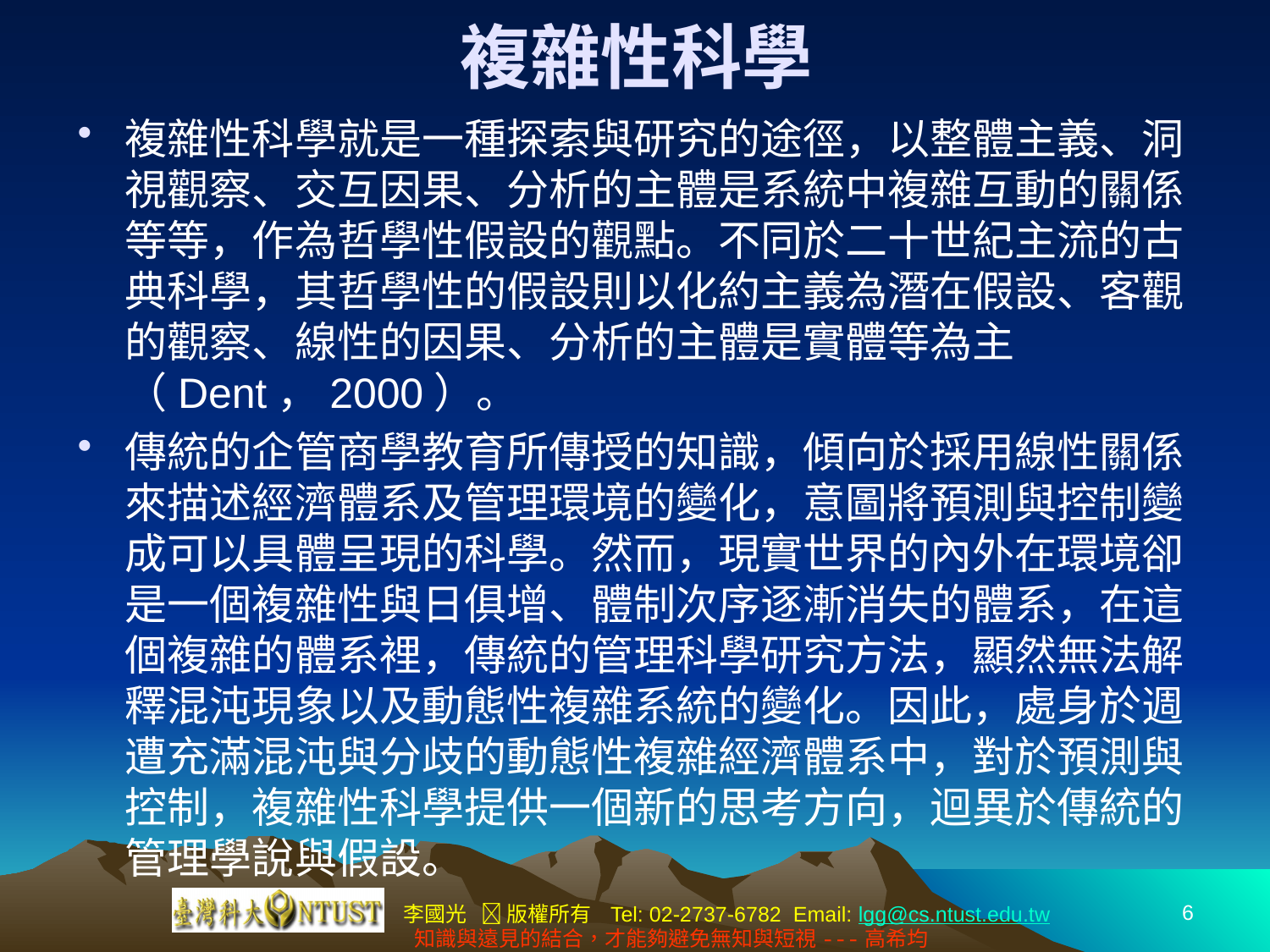

# 複雜性科學
複雜性科學就是一種探索與研究的途徑，以整體主義、洞視觀察、交互因果、分析的主體是系統中複雜互動的關係等等，作為哲學性假設的觀點。不同於二十世紀主流的古典科學，其哲學性的假設則以化約主義為潛在假設、客觀的觀察、線性的因果、分析的主體是實體等為主（Dent，2000）。
傳統的企管商學教育所傳授的知識，傾向於採用線性關係來描述經濟體系及管理環境的變化，意圖將預測與控制變成可以具體呈現的科學。然而，現實世界的內外在環境卻是一個複雜性與日俱增、體制次序逐漸消失的體系，在這個複雜的體系裡，傳統的管理科學研究方法，顯然無法解釋混沌現象以及動態性複雜系統的變化。因此，處身於週遭充滿混沌與分歧的動態性複雜經濟體系中，對於預測與控制，複雜性科學提供一個新的思考方向，迴異於傳統的管理學說與假設。

6